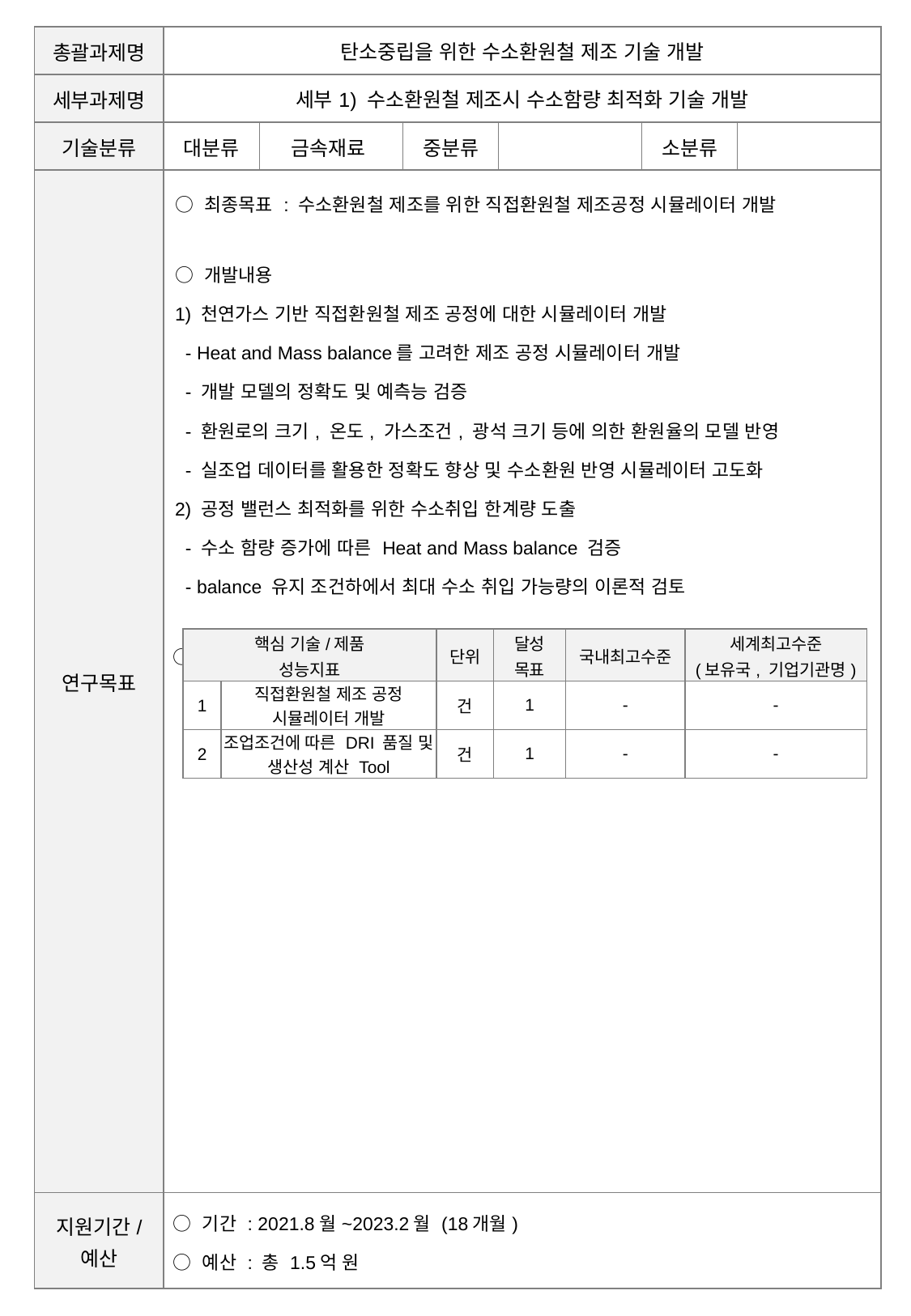

| 총괄과제명 | 탄소중립을 위한 수소환원철 제조 기술 개발 |  |  |  |  |  |
| --- | --- | --- | --- | --- | --- | --- |
| 세부과제명 | 세부1) 수소환원철 제조시 수소함량 최적화 기술 개발 |  |  |  |  |  |
| 기술분류 | 대분류 | 금속재료 | 중분류 |  | 소분류 |  |
| 연구목표 | ○ 최종목표 : 수소환원철 제조를 위한 직접환원철 제조공정 시뮬레이터 개발 ○ 개발내용 1) 천연가스 기반 직접환원철 제조 공정에 대한 시뮬레이터 개발 - Heat and Mass balance를 고려한 제조 공정 시뮬레이터 개발 - 개발 모델의 정확도 및 예측능 검증 - 환원로의 크기, 온도, 가스조건, 광석 크기 등에 의한 환원율의 모델 반영 - 실조업 데이터를 활용한 정확도 향상 및 수소환원 반영 시뮬레이터 고도화 2) 공정 밸런스 최적화를 위한 수소취입 한계량 도출 - 수소 함량 증가에 따른 Heat and Mass balance 검증 - balance 유지 조건하에서 최대 수소 취입 가능량의 이론적 검토 ○ 개발목표 : |  |  |  |  |  |
| 지원기간/ 예산 | ○ 기간 : 2021.8월~2023.2월 (18개월) ○ 예산 : 총 1.5억 원 |  |  |  |  |  |
| 핵심 기술/제품 성능지표 |  | 단위 | 달성 목표 | 국내최고수준 | 세계최고수준 (보유국, 기업기관명) |
| --- | --- | --- | --- | --- | --- |
| 1 | 직접환원철 제조 공정 시뮬레이터 개발 | 건 | 1 | - | - |
| 2 | 조업조건에 따른 DRI 품질 및 생산성 계산 Tool | 건 | 1 | - | - |